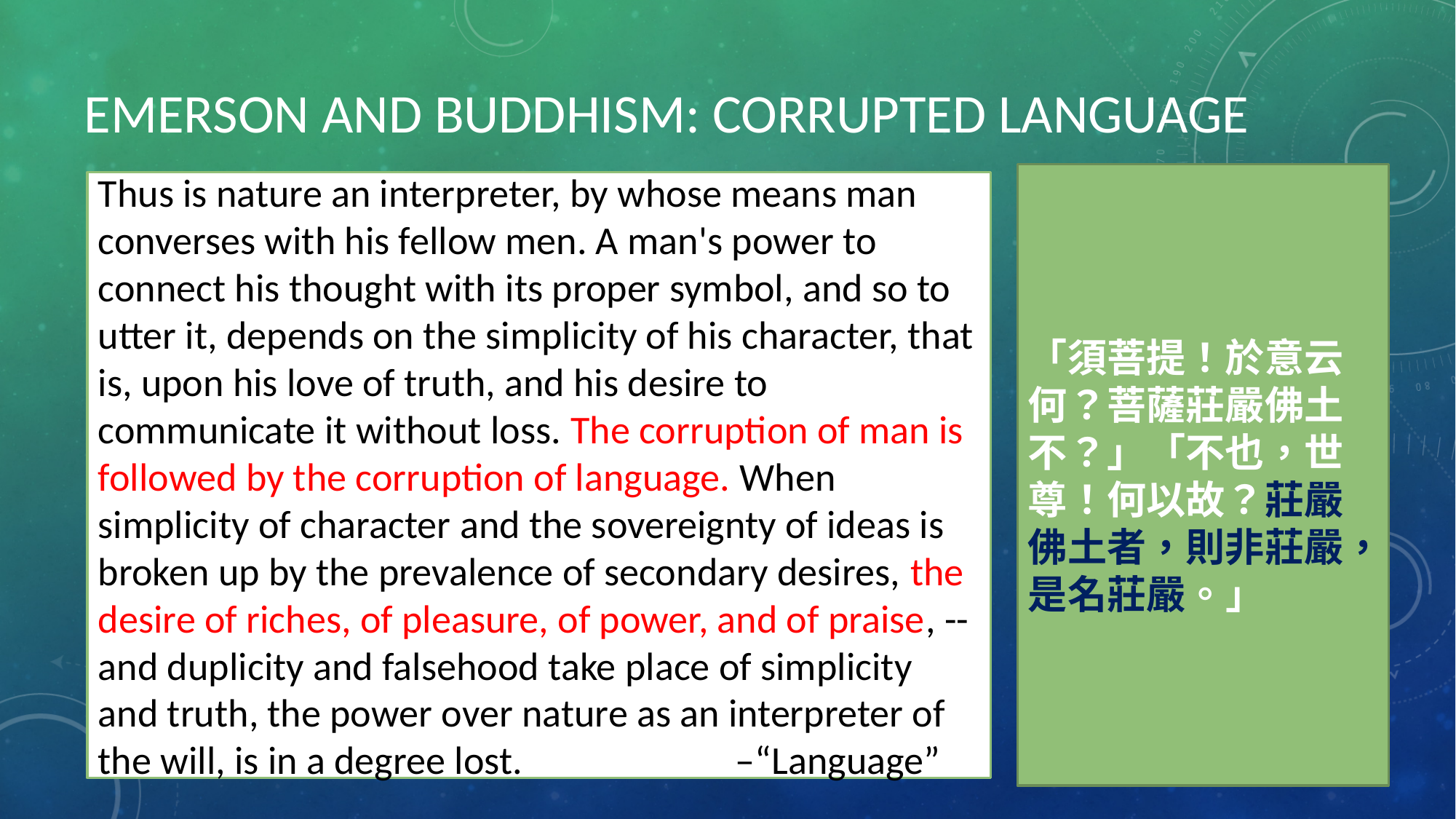

# Emerson and Buddhism: Corrupted Language
「須菩提！於意云何？菩薩莊嚴佛土不？」「不也，世尊！何以故？莊嚴佛土者，則非莊嚴，是名莊嚴。」
Thus is nature an interpreter, by whose means man converses with his fellow men. A man's power to connect his thought with its proper symbol, and so to utter it, depends on the simplicity of his character, that is, upon his love of truth, and his desire to communicate it without loss. The corruption of man is followed by the corruption of language. When simplicity of character and the sovereignty of ideas is broken up by the prevalence of secondary desires, the desire of riches, of pleasure, of power, and of praise, -- and duplicity and falsehood take place of simplicity and truth, the power over nature as an interpreter of the will, is in a degree lost.                        –“Language”